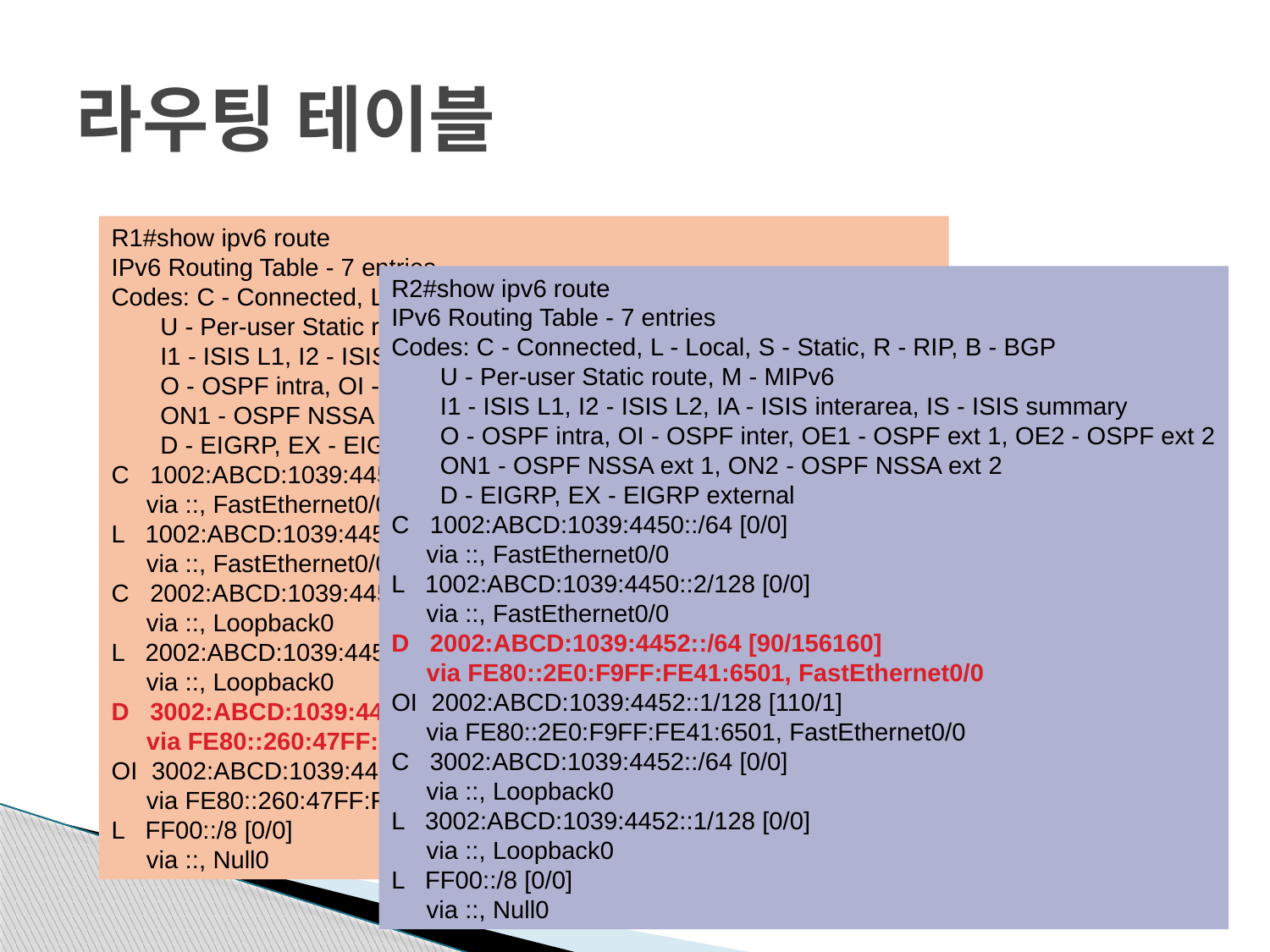

# 라우팅 테이블
R1#show ipv6 route
IPv6 Routing Table - 7 entries
Codes: C - Connected, L - Local, S - Static, R - RIP, B - BGP
       U - Per-user Static route, M - MIPv6
       I1 - ISIS L1, I2 - ISIS L2, IA - ISIS interarea, IS - ISIS summary
       O - OSPF intra, OI - OSPF inter, OE1 - OSPF ext 1, OE2 - OSPF ext 2
       ON1 - OSPF NSSA ext 1, ON2 - OSPF NSSA ext 2
       D - EIGRP, EX - EIGRP external
C   1002:ABCD:1039:4450::/64 [0/0]
     via ::, FastEthernet0/0
L   1002:ABCD:1039:4450::1/128 [0/0]
     via ::, FastEthernet0/0
C   2002:ABCD:1039:4452::/64 [0/0]
     via ::, Loopback0
L   2002:ABCD:1039:4452::1/128 [0/0]
     via ::, Loopback0
D   3002:ABCD:1039:4452::/64 [90/156160]
     via FE80::260:47FF:FE80:C001, FastEthernet0/0
OI  3002:ABCD:1039:4452::1/128 [110/1]
     via FE80::260:47FF:FE80:C001, FastEthernet0/0
L   FF00::/8 [0/0]
     via ::, Null0
R2#show ipv6 route
IPv6 Routing Table - 7 entries
Codes: C - Connected, L - Local, S - Static, R - RIP, B - BGP
       U - Per-user Static route, M - MIPv6
       I1 - ISIS L1, I2 - ISIS L2, IA - ISIS interarea, IS - ISIS summary
       O - OSPF intra, OI - OSPF inter, OE1 - OSPF ext 1, OE2 - OSPF ext 2
       ON1 - OSPF NSSA ext 1, ON2 - OSPF NSSA ext 2
       D - EIGRP, EX - EIGRP external
C   1002:ABCD:1039:4450::/64 [0/0]
     via ::, FastEthernet0/0
L   1002:ABCD:1039:4450::2/128 [0/0]
     via ::, FastEthernet0/0
D   2002:ABCD:1039:4452::/64 [90/156160]
     via FE80::2E0:F9FF:FE41:6501, FastEthernet0/0
OI  2002:ABCD:1039:4452::1/128 [110/1]
     via FE80::2E0:F9FF:FE41:6501, FastEthernet0/0
C   3002:ABCD:1039:4452::/64 [0/0]
     via ::, Loopback0
L   3002:ABCD:1039:4452::1/128 [0/0]
     via ::, Loopback0
L   FF00::/8 [0/0]
     via ::, Null0